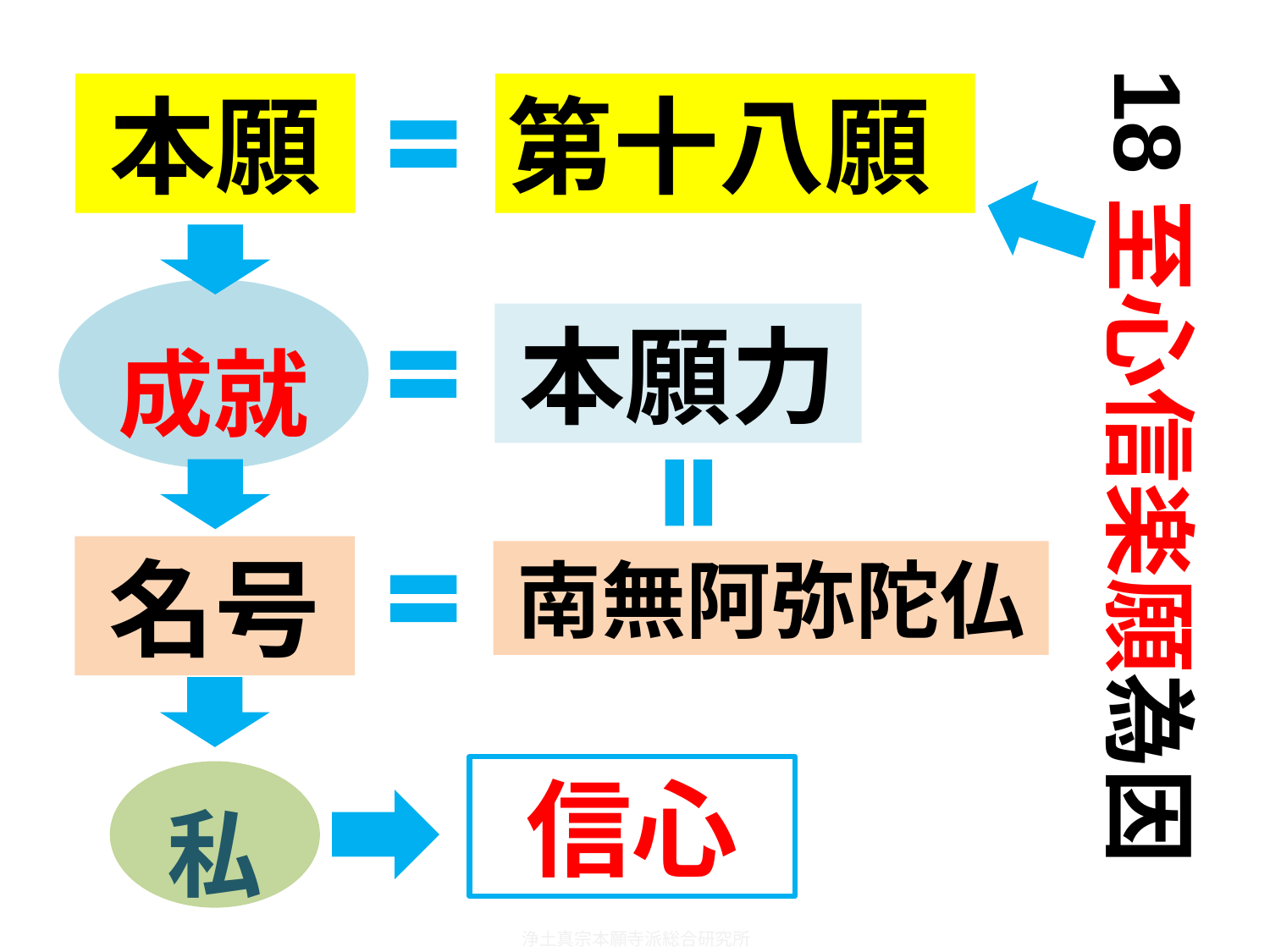

18至心信楽願為因
本願
第十八願

成就
本願力

名号
南無阿弥陀仏

信心
私